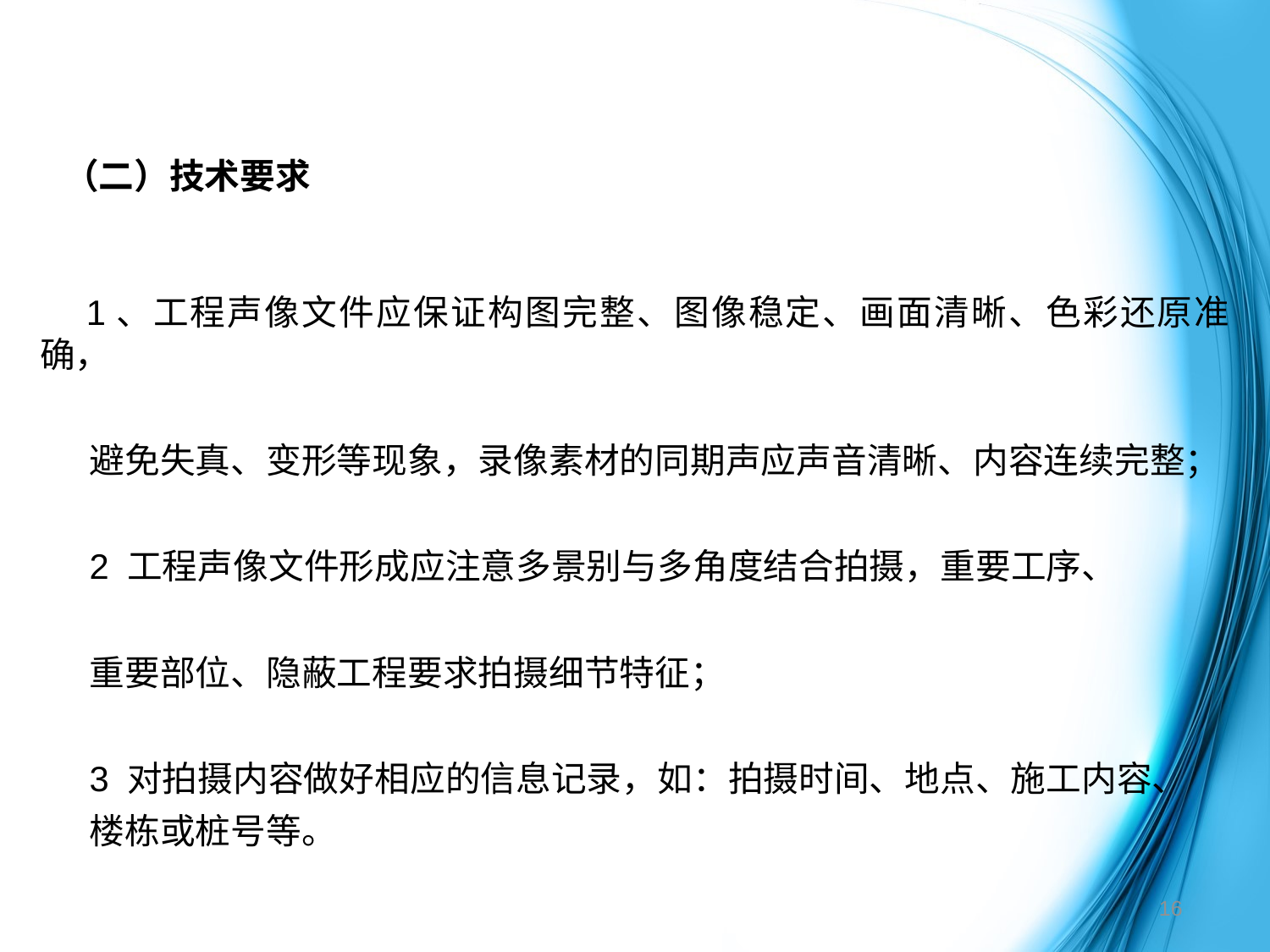

（二）技术要求

    1、工程声像文件应保证构图完整、图像稳定、画面清晰、色彩还原准确，

避免失真、变形等现象，录像素材的同期声应声音清晰、内容连续完整；

2 工程声像文件形成应注意多景别与多角度结合拍摄，重要工序、

重要部位、隐蔽工程要求拍摄细节特征；

3 对拍摄内容做好相应的信息记录，如：拍摄时间、地点、施工内容、
楼栋或桩号等。
16